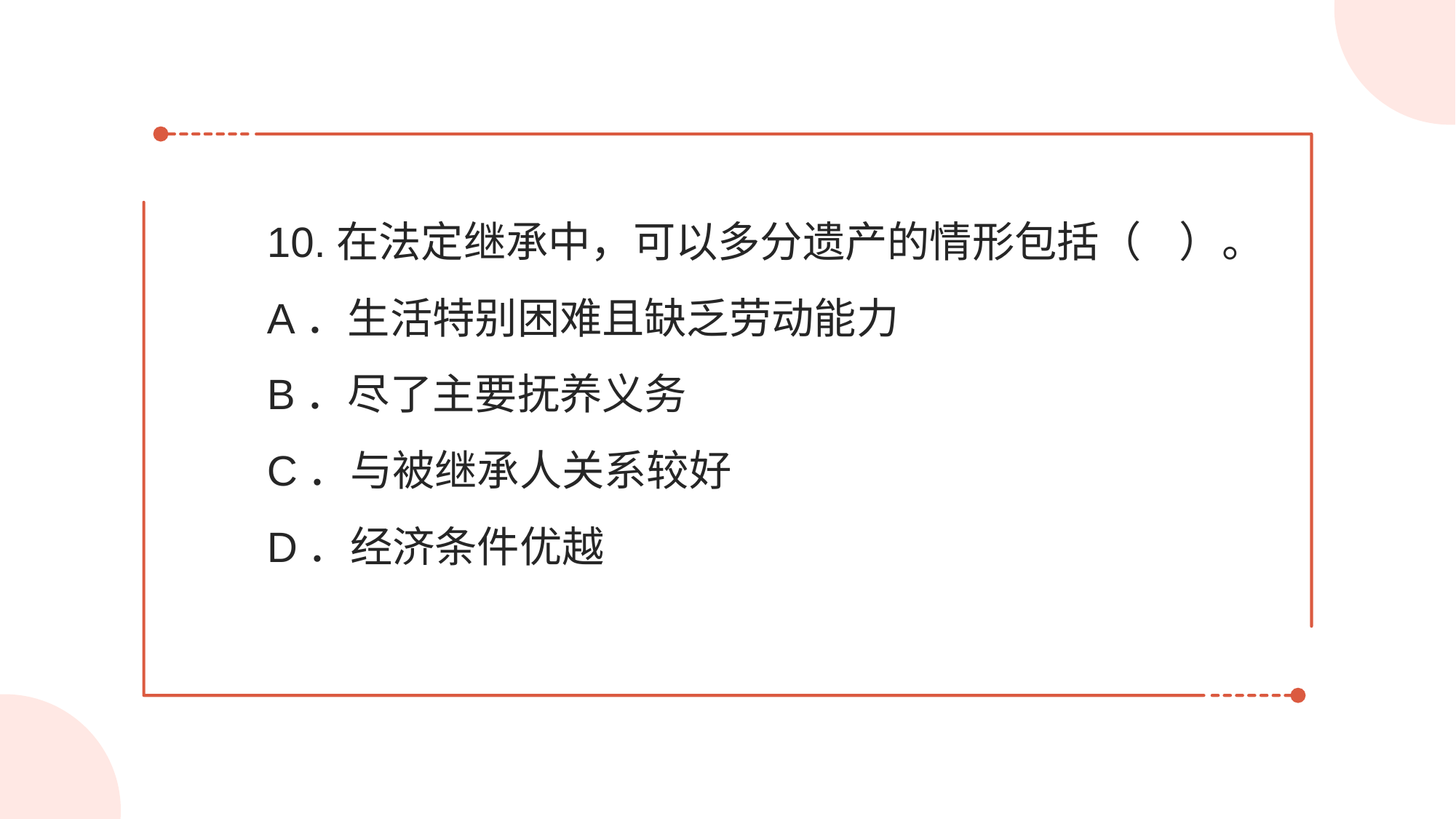

10.在法定继承中，可以多分遗产的情形包括（    ）。 A．生活特别困难且缺乏劳动能力
B．尽了主要抚养义务
C．与被继承人关系较好
D．经济条件优越

#